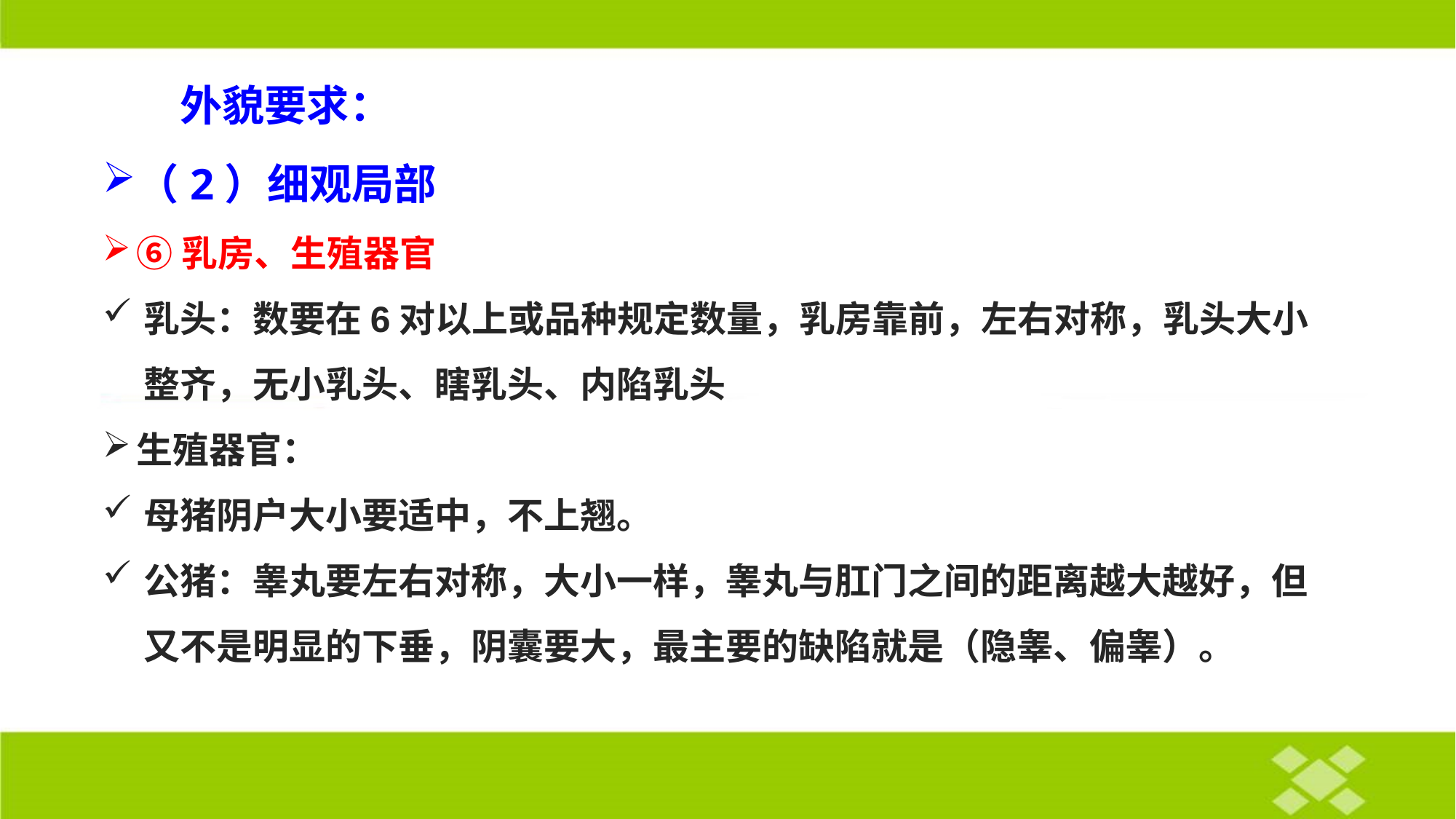

# 外貌要求：
（2）细观局部
⑥乳房、生殖器官
乳头：数要在6对以上或品种规定数量，乳房靠前，左右对称，乳头大小整齐，无小乳头、瞎乳头、内陷乳头
生殖器官：
母猪阴户大小要适中，不上翘。
公猪：睾丸要左右对称，大小一样，睾丸与肛门之间的距离越大越好，但又不是明显的下垂，阴囊要大，最主要的缺陷就是（隐睾、偏睾）。